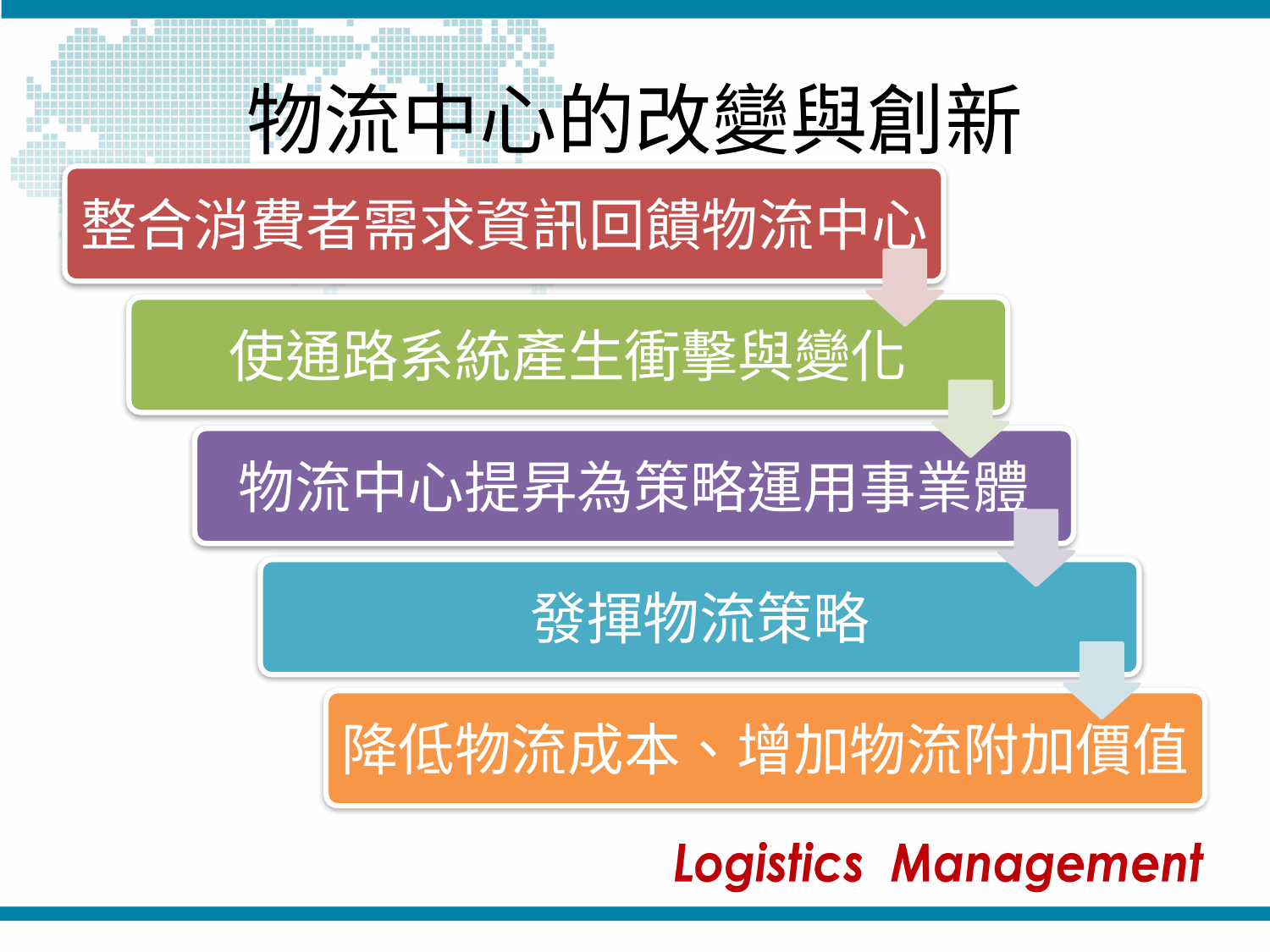

# 物流中心的改變與創新

整合消費者需求資訊回饋物流中心

使通路系統產生衝擊與變化

物流中心提昇為策略運用事業體

發揮物流策略

降低物流成本、增加物流附加價值